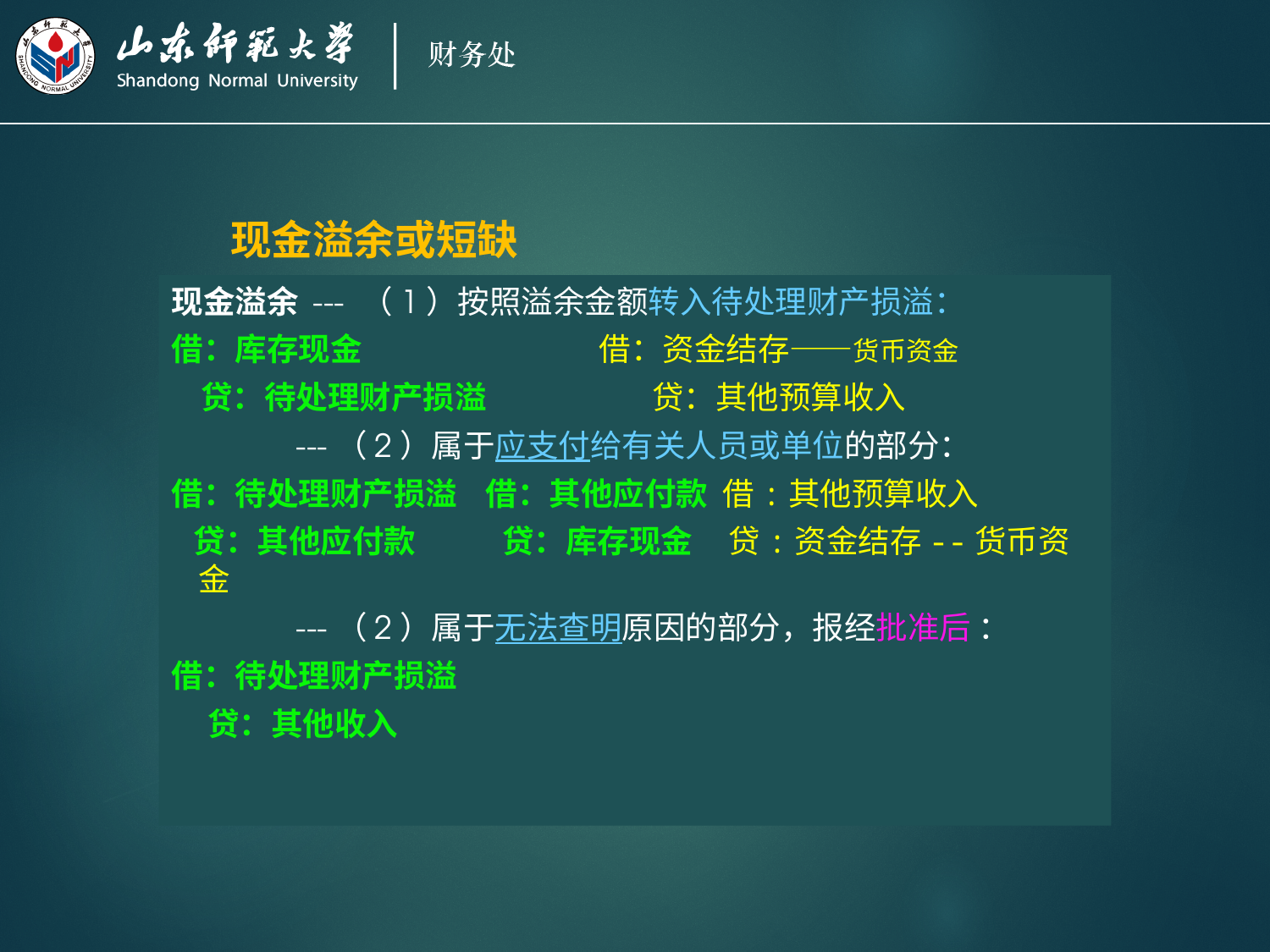

# 现金溢余或短缺
现金溢余 --- （1）按照溢余金额转入待处理财产损溢：
借：库存现金                                 借：资金结存——货币资金
   贷：待处理财产损溢                       贷：其他预算收入
              ---（2）属于应支付给有关人员或单位的部分：
借：待处理财产损溢    借：其他应付款  借:其他预算收入
  贷：其他应付款            贷：库存现金     贷:资金结存--货币资金
              ---（2）属于无法查明原因的部分，报经批准后 ：
借：待处理财产损溢
    贷：其他收入